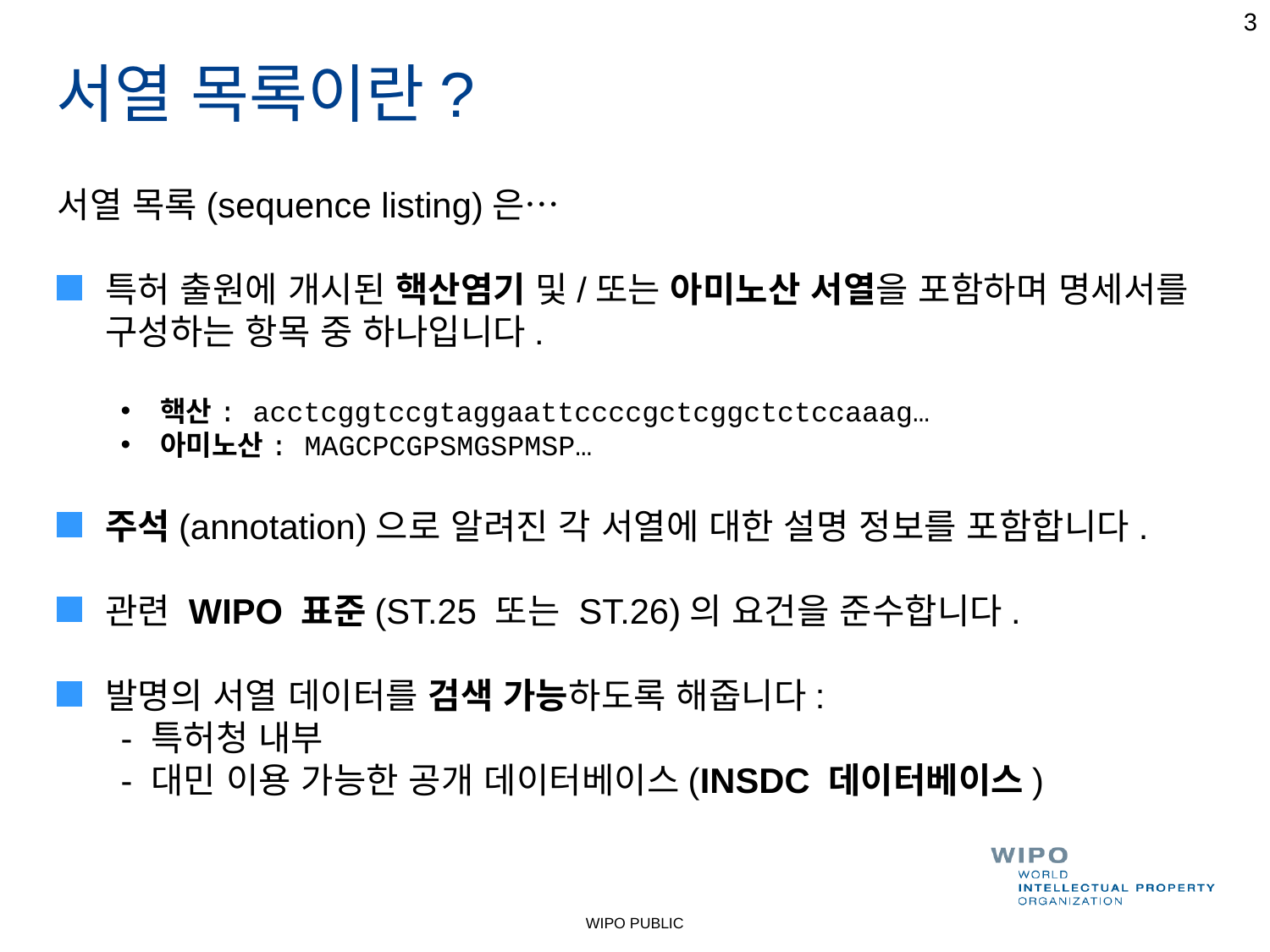

3
서열 목록이란?
서열 목록(sequence listing)은…

특허 출원에 개시된 핵산염기 및/또는 아미노산 서열을 포함하며 명세서를 구성하는 항목 중 하나입니다.

핵산: acctcggtccgtaggaattccccgctcggctctccaaag…
아미노산: MAGCPCGPSMGSPMSP…

주석(annotation)으로 알려진 각 서열에 대한 설명 정보를 포함합니다.

관련 WIPO 표준(ST.25 또는 ST.26)의 요건을 준수합니다.

발명의 서열 데이터를 검색 가능하도록 해줍니다:
- 특허청 내부
- 대민 이용 가능한 공개 데이터베이스(INSDC 데이터베이스)